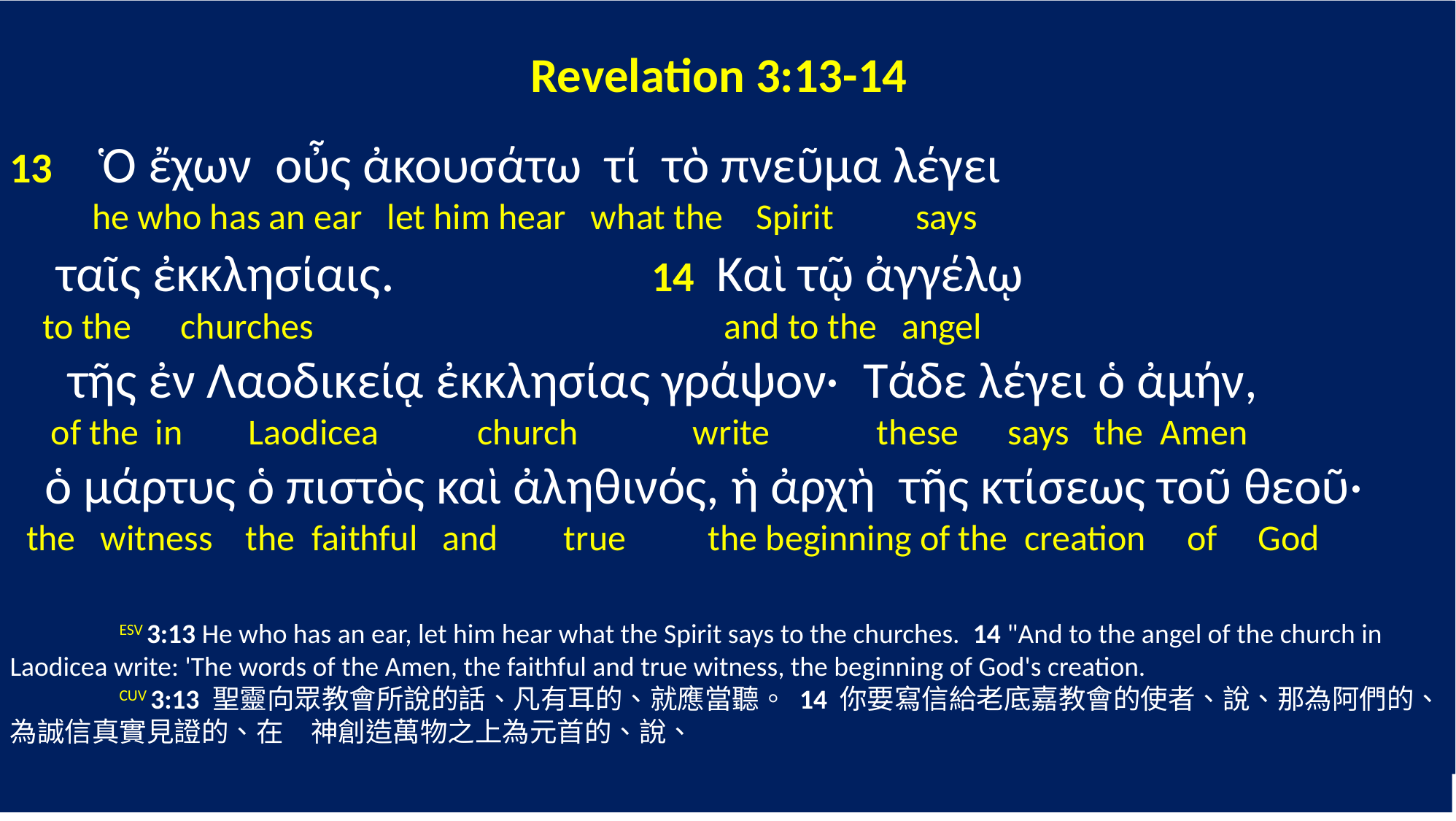

Revelation 3:6-7

6 ἀλλὰ τοῦτο ἔχεις, ὅτι μισεῖς τὰ ἔργα τῶν Νικολαϊτῶν
mais      j'ai    contre     toi    que     le       amour        ton      le      premier
     ἃ κἀγὼ μισῶ.                    7   Ὁ ἔχων οὖς ἀκουσάτω
tu as abandonné                   souviens -toi     donc     d'où       tu es tombé      et        repens –toi
τί τὸ πνεῦμα λέγει ταῖς ἐκκλησίαις. Τῷ νικῶντι δώσω αὐτῷ
 (Rev. 3:7 BGT)
 et    les  premières œuvres     pratique      si   et   non    je viendrai   à toi    et      j'ôterai
    τὴν λυχνίαν σου ἐκ τοῦ τόπου αὐτῆς, ἐὰν μὴ μετανοήσῃς.
        le    chandelier     ton    de     la        place         sa            si   ne pas   tu te repentes

             ESV 3:6 Tu as pourtant ceci, c'est que tu hais les oeuvres des Nicolaïtes, oeuvres que je hais aussi.

CUVRevelation 3:6 Cependant, tu as ceci en ta faveur: tout comme moi, tu détestes ce que font les Nicolaïtes.

Revelation 3:13-14

13     Ὁ ἔχων  οὖς ἀκουσάτω  τί  τὸ πνεῦμα λέγει
          he who has an ear   let him hear   what the    Spirit          says
    ταῖς ἐκκλησίαις.                      14  Καὶ τῷ ἀγγέλῳ
    to the      churches                                                  and to the   angel
     τῆς ἐν Λαοδικείᾳ ἐκκλησίας γράψον·  Τάδε λέγει ὁ ἀμήν,
     of the  in        Laodicea            church              write             these      says   the  Amen
   ὁ μάρτυς ὁ πιστὸς καὶ ἀληθινός, ἡ ἀρχὴ  τῆς κτίσεως τοῦ θεοῦ·
  the   witness    the  faithful   and        true          the beginning of the  creation     of     God

	ESV 3:13 He who has an ear, let him hear what the Spirit says to the churches.  14 "And to the angel of the church in Laodicea write: 'The words of the Amen, the faithful and true witness, the beginning of God's creation.
	CUV 3:13 聖靈向眾教會所說的話、凡有耳的、就應當聽。 14 你要寫信給老底嘉教會的使者、說、那為阿們的、為誠信真實見證的、在　神創造萬物之上為元首的、說、